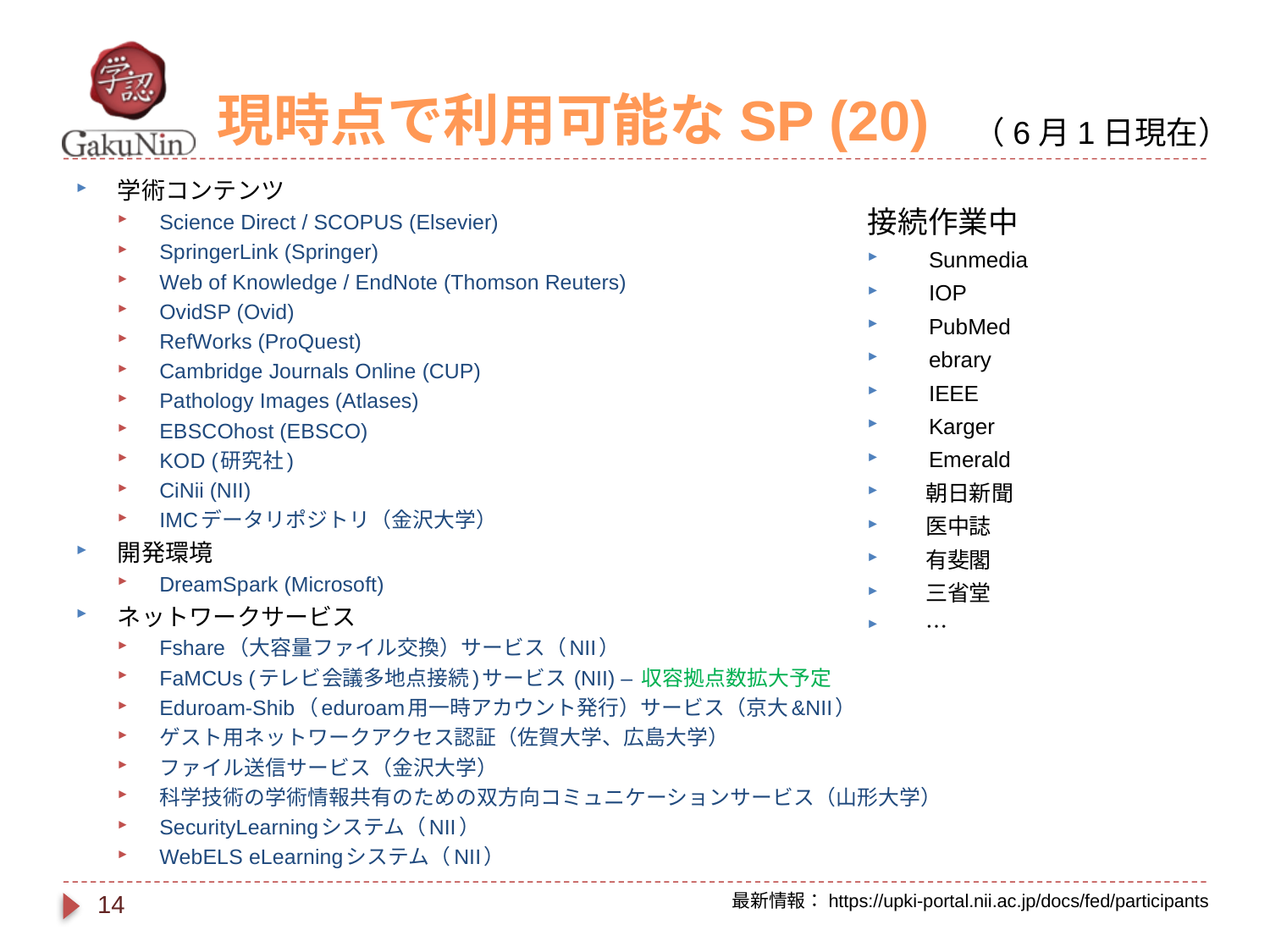

# 現時点で利用可能なSP (20)
（6月1日現在）
学術コンテンツ
Science Direct / SCOPUS (Elsevier)
SpringerLink (Springer)
Web of Knowledge / EndNote (Thomson Reuters)
OvidSP (Ovid)
RefWorks (ProQuest)
Cambridge Journals Online (CUP)
Pathology Images (Atlases)
EBSCOhost (EBSCO)
KOD (研究社)
CiNii (NII)
IMCデータリポジトリ（金沢大学）
開発環境
DreamSpark (Microsoft)
ネットワークサービス
Fshare（大容量ファイル交換）サービス（NII）
FaMCUs (テレビ会議多地点接続)サービス (NII) – 収容拠点数拡大予定
Eduroam-Shib（eduroam用一時アカウント発行）サービス（京大&NII）
ゲスト用ネットワークアクセス認証（佐賀大学、広島大学）
ファイル送信サービス（金沢大学）
科学技術の学術情報共有のための双方向コミュニケーションサービス（山形大学）
SecurityLearningシステム（NII）
WebELS eLearningシステム（NII）

接続作業中
　Sunmedia
　IOP
　PubMed
　ebrary
　IEEE
　Karger
　Emerald
　朝日新聞
　医中誌
　有斐閣
　三省堂
　…
14
最新情報：https://upki-portal.nii.ac.jp/docs/fed/participants